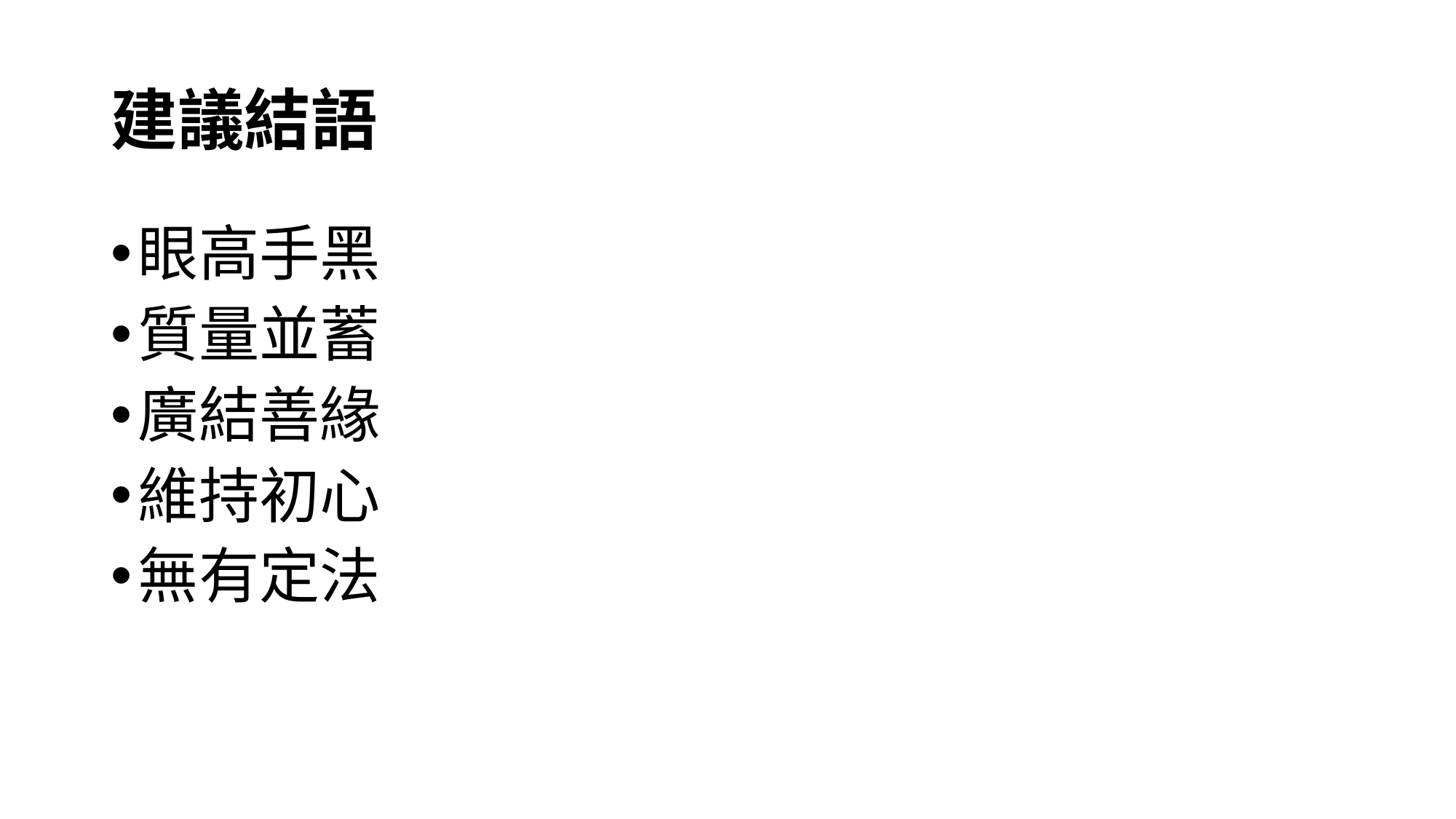

# 建議結語
眼高手黑
質量並蓄
廣結善緣
維持初心
無有定法